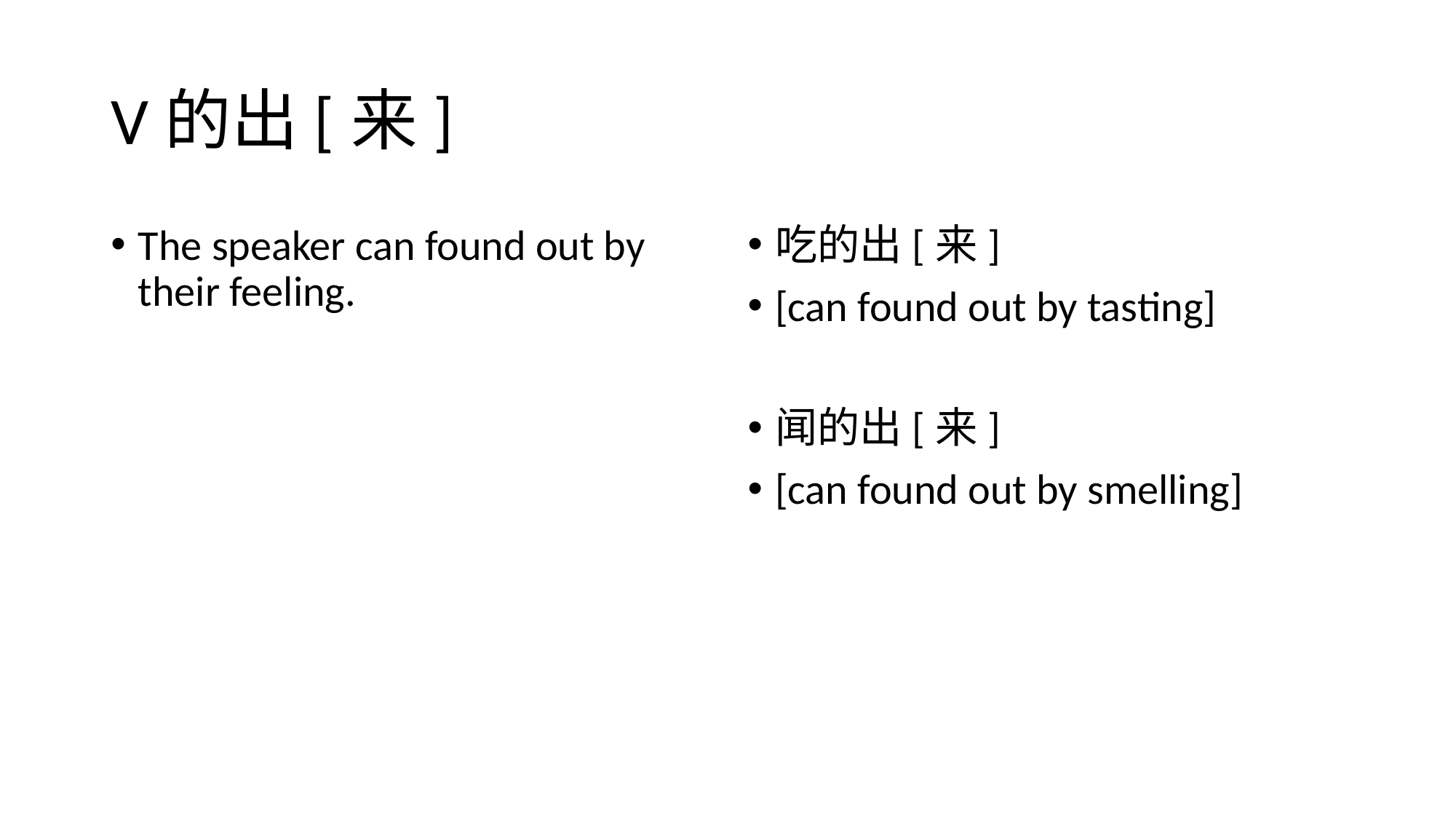

# V的出[来]
The speaker can found out by their feeling.
吃的出[来]
[can found out by tasting]

闻的出[来]
[can found out by smelling]